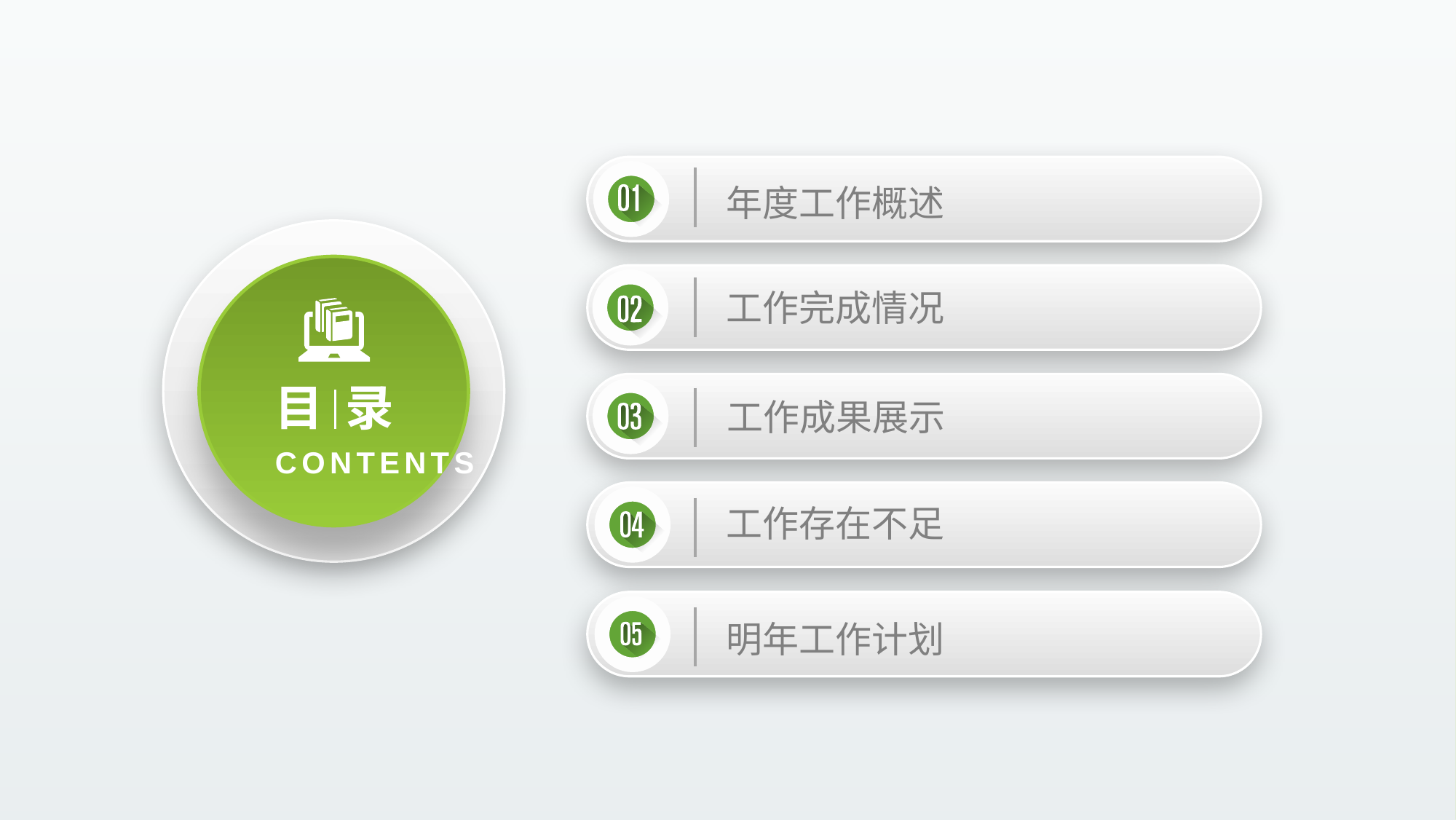

年度工作概述

目  录
CONTENTS

工作完成情况

工作成果展示

工作存在不足

明年工作计划